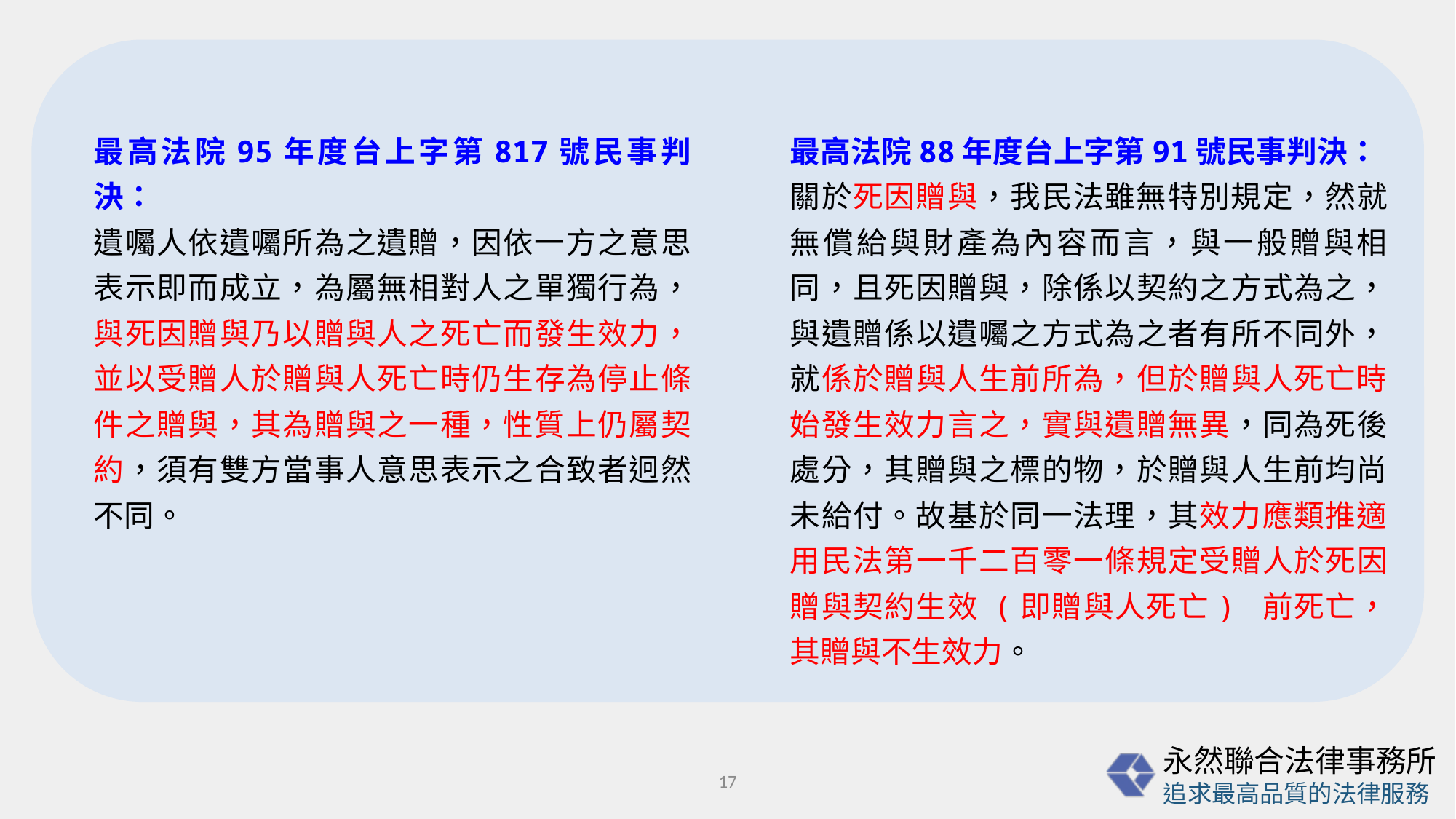

最高法院95年度台上字第817號民事判決：
遺囑人依遺囑所為之遺贈，因依一方之意思表示即而成立，為屬無相對人之單獨行為，與死因贈與乃以贈與人之死亡而發生效力，並以受贈人於贈與人死亡時仍生存為停止條件之贈與，其為贈與之一種，性質上仍屬契約，須有雙方當事人意思表示之合致者迥然不同。
最高法院88年度台上字第91號民事判決：
關於死因贈與，我民法雖無特別規定，然就無償給與財產為內容而言，與一般贈與相同，且死因贈與，除係以契約之方式為之，與遺贈係以遺囑之方式為之者有所不同外，就係於贈與人生前所為，但於贈與人死亡時始發生效力言之，實與遺贈無異，同為死後處分，其贈與之標的物，於贈與人生前均尚未給付。故基於同一法理，其效力應類推適用民法第一千二百零一條規定受贈人於死因贈與契約生效 (即贈與人死亡) 前死亡，其贈與不生效力。
17